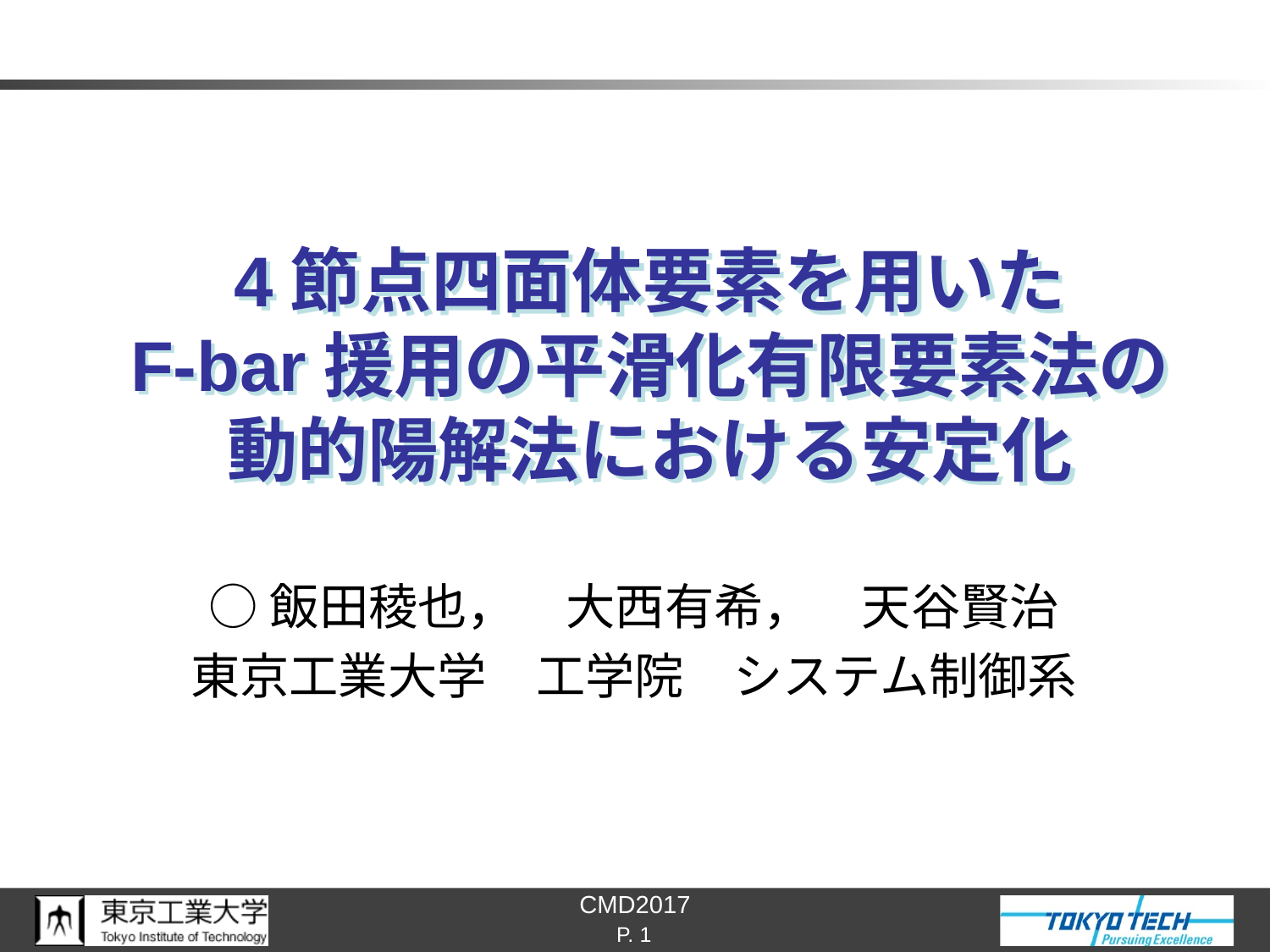

# 4節点四面体要素を用いた F-bar援用の平滑化有限要素法の 動的陽解法における安定化
○飯田稜也，　大西有希，　天谷賢治
東京工業大学　工学院　システム制御系
P. 1